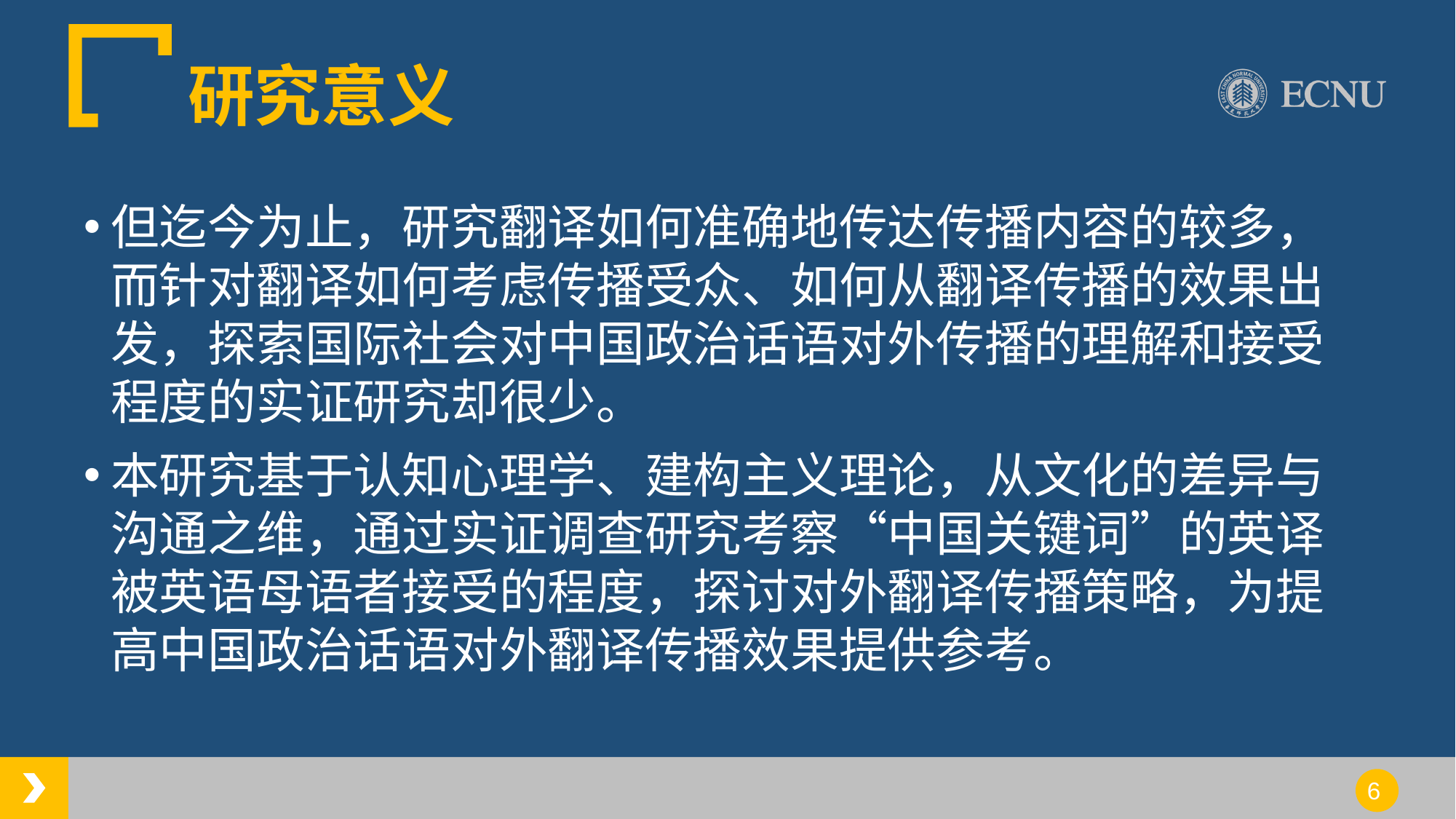

# 研究意义
但迄今为止，研究翻译如何准确地传达传播内容的较多，而针对翻译如何考虑传播受众、如何从翻译传播的效果出发，探索国际社会对中国政治话语对外传播的理解和接受程度的实证研究却很少。
本研究基于认知心理学、建构主义理论，从文化的差异与沟通之维，通过实证调查研究考察“中国关键词”的英译被英语母语者接受的程度，探讨对外翻译传播策略，为提高中国政治话语对外翻译传播效果提供参考。